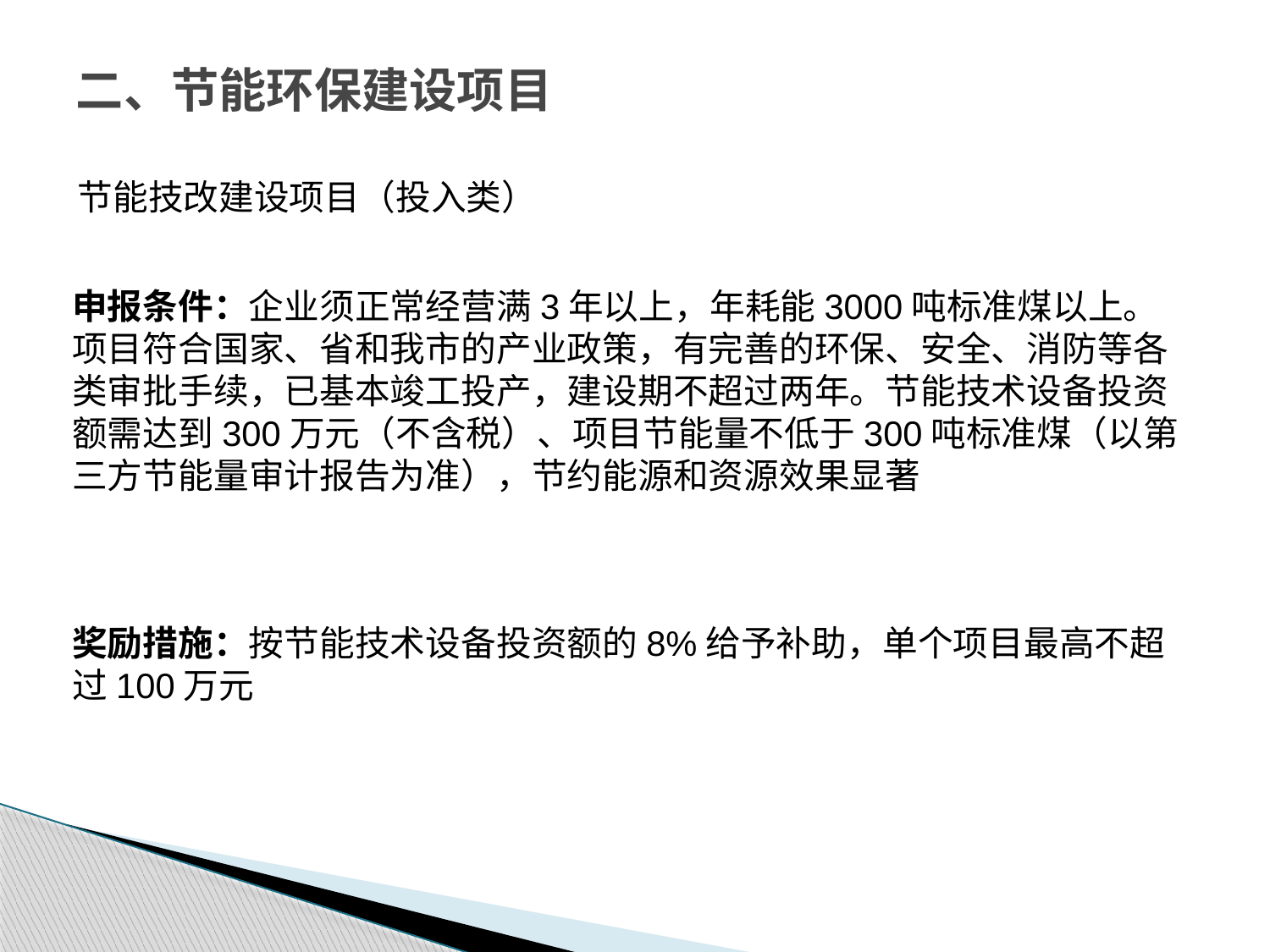

# 二、节能环保建设项目
节能技改建设项目（投入类）
申报条件：企业须正常经营满3年以上，年耗能3000吨标准煤以上。项目符合国家、省和我市的产业政策，有完善的环保、安全、消防等各类审批手续，已基本竣工投产，建设期不超过两年。节能技术设备投资额需达到300万元（不含税）、项目节能量不低于300吨标准煤（以第三方节能量审计报告为准），节约能源和资源效果显著
奖励措施：按节能技术设备投资额的8%给予补助，单个项目最高不超过100万元